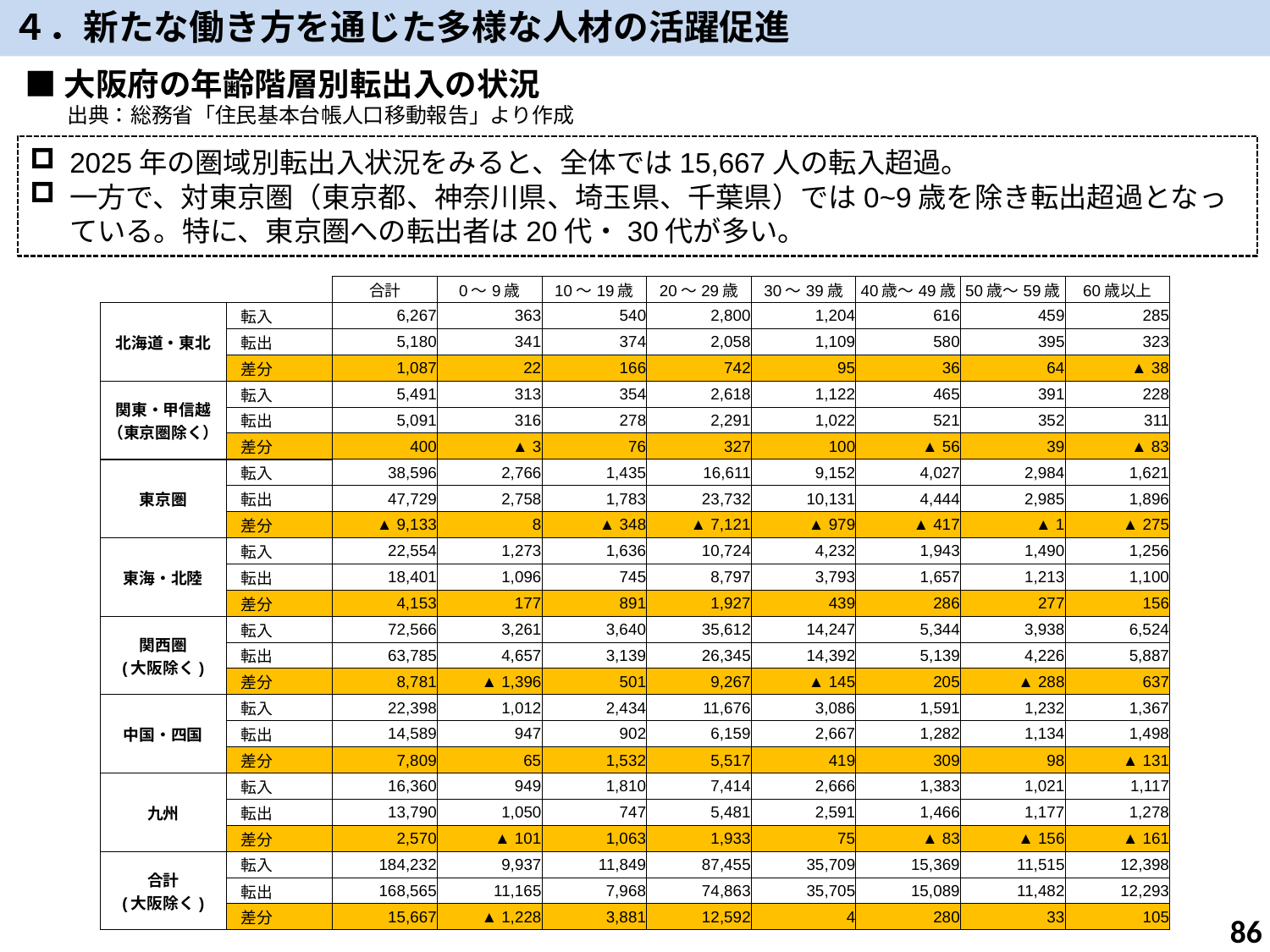

４．新たな働き方を通じた多様な人材の活躍促進
■大阪府の年齢階層別転出入の状況
　　出典：総務省「住民基本台帳人口移動報告」より作成
2025年の圏域別転出入状況をみると、全体では15,667人の転入超過。
一方で、対東京圏（東京都、神奈川県、埼玉県、千葉県）では0~9歳を除き転出超過となっている。特に、東京圏への転出者は20代・30代が多い。
|  |  | 合計 | 0～9歳 | 10～19歳 | 20～29歳 | 30～39歳 | 40歳～49歳 | 50歳～59歳 | 60歳以上 |
| --- | --- | --- | --- | --- | --- | --- | --- | --- | --- |
| 北海道・東北 | 転入 | 6,267 | 363 | 540 | 2,800 | 1,204 | 616 | 459 | 285 |
|  | 転出 | 5,180 | 341 | 374 | 2,058 | 1,109 | 580 | 395 | 323 |
|  | 差分 | 1,087 | 22 | 166 | 742 | 95 | 36 | 64 | ▲ 38 |
| 関東・甲信越 （東京圏除く） | 転入 | 5,491 | 313 | 354 | 2,618 | 1,122 | 465 | 391 | 228 |
|  | 転出 | 5,091 | 316 | 278 | 2,291 | 1,022 | 521 | 352 | 311 |
|  | 差分 | 400 | ▲ 3 | 76 | 327 | 100 | ▲ 56 | 39 | ▲ 83 |
| 東京圏 | 転入 | 38,596 | 2,766 | 1,435 | 16,611 | 9,152 | 4,027 | 2,984 | 1,621 |
|  | 転出 | 47,729 | 2,758 | 1,783 | 23,732 | 10,131 | 4,444 | 2,985 | 1,896 |
|  | 差分 | ▲ 9,133 | 8 | ▲ 348 | ▲ 7,121 | ▲ 979 | ▲ 417 | ▲ 1 | ▲ 275 |
| 東海・北陸 | 転入 | 22,554 | 1,273 | 1,636 | 10,724 | 4,232 | 1,943 | 1,490 | 1,256 |
|  | 転出 | 18,401 | 1,096 | 745 | 8,797 | 3,793 | 1,657 | 1,213 | 1,100 |
|  | 差分 | 4,153 | 177 | 891 | 1,927 | 439 | 286 | 277 | 156 |
| 関西圏 (大阪除く) | 転入 | 72,566 | 3,261 | 3,640 | 35,612 | 14,247 | 5,344 | 3,938 | 6,524 |
|  | 転出 | 63,785 | 4,657 | 3,139 | 26,345 | 14,392 | 5,139 | 4,226 | 5,887 |
|  | 差分 | 8,781 | ▲ 1,396 | 501 | 9,267 | ▲ 145 | 205 | ▲ 288 | 637 |
| 中国・四国 | 転入 | 22,398 | 1,012 | 2,434 | 11,676 | 3,086 | 1,591 | 1,232 | 1,367 |
|  | 転出 | 14,589 | 947 | 902 | 6,159 | 2,667 | 1,282 | 1,134 | 1,498 |
|  | 差分 | 7,809 | 65 | 1,532 | 5,517 | 419 | 309 | 98 | ▲ 131 |
| 九州 | 転入 | 16,360 | 949 | 1,810 | 7,414 | 2,666 | 1,383 | 1,021 | 1,117 |
|  | 転出 | 13,790 | 1,050 | 747 | 5,481 | 2,591 | 1,466 | 1,177 | 1,278 |
|  | 差分 | 2,570 | ▲ 101 | 1,063 | 1,933 | 75 | ▲ 83 | ▲ 156 | ▲ 161 |
| 合計 (大阪除く) | 転入 | 184,232 | 9,937 | 11,849 | 87,455 | 35,709 | 15,369 | 11,515 | 12,398 |
|  | 転出 | 168,565 | 11,165 | 7,968 | 74,863 | 35,705 | 15,089 | 11,482 | 12,293 |
|  | 差分 | 15,667 | ▲ 1,228 | 3,881 | 12,592 | 4 | 280 | 33 | 105 |
86